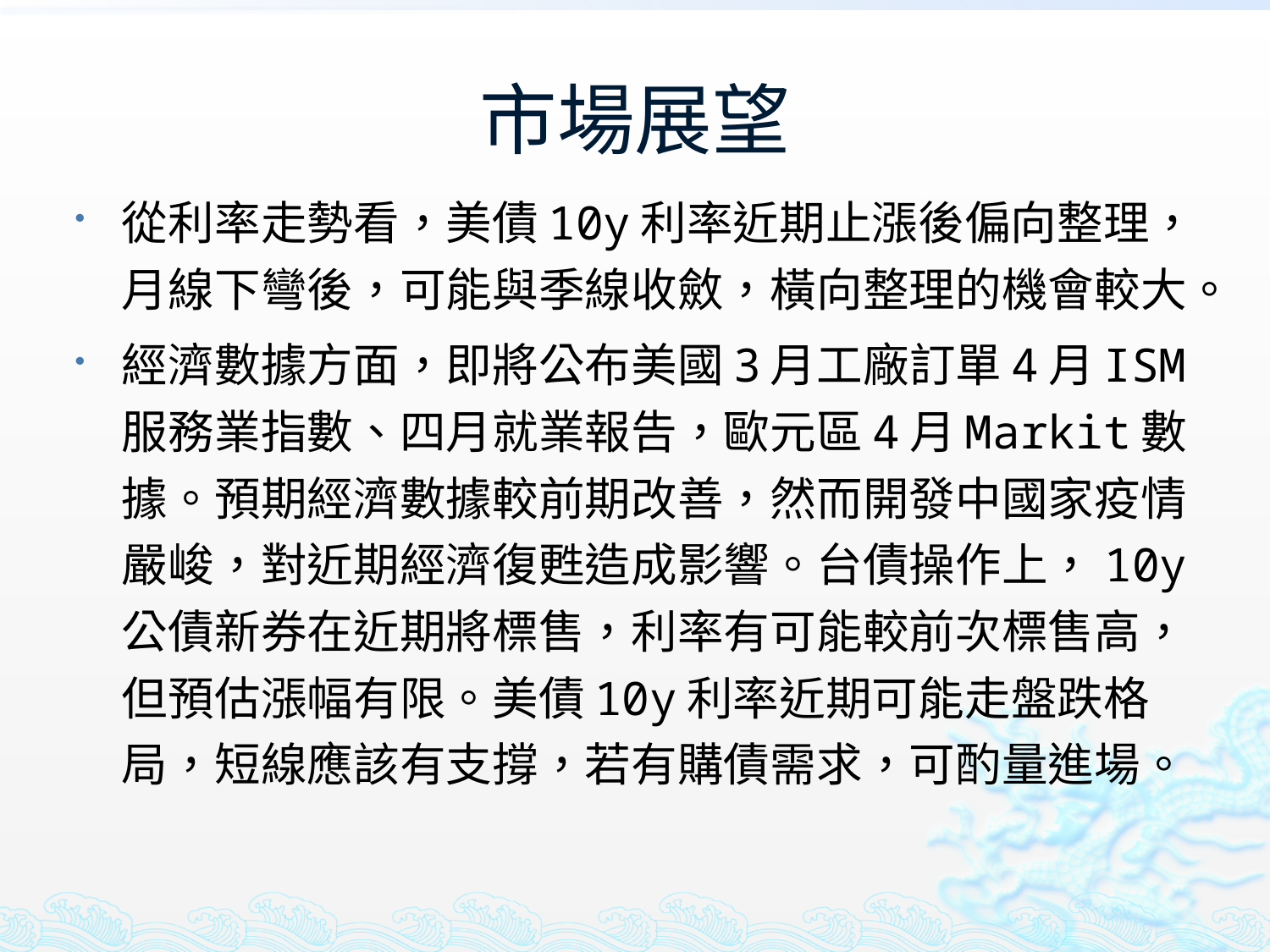

# 市場展望
從利率走勢看，美債10y利率近期止漲後偏向整理，月線下彎後，可能與季線收斂，橫向整理的機會較大。
經濟數據方面，即將公布美國3月工廠訂單4月ISM服務業指數、四月就業報告，歐元區4月Markit數據。預期經濟數據較前期改善，然而開發中國家疫情嚴峻，對近期經濟復甦造成影響。台債操作上，10y公債新券在近期將標售，利率有可能較前次標售高，但預估漲幅有限。美債10y利率近期可能走盤跌格局，短線應該有支撐，若有購債需求，可酌量進場。